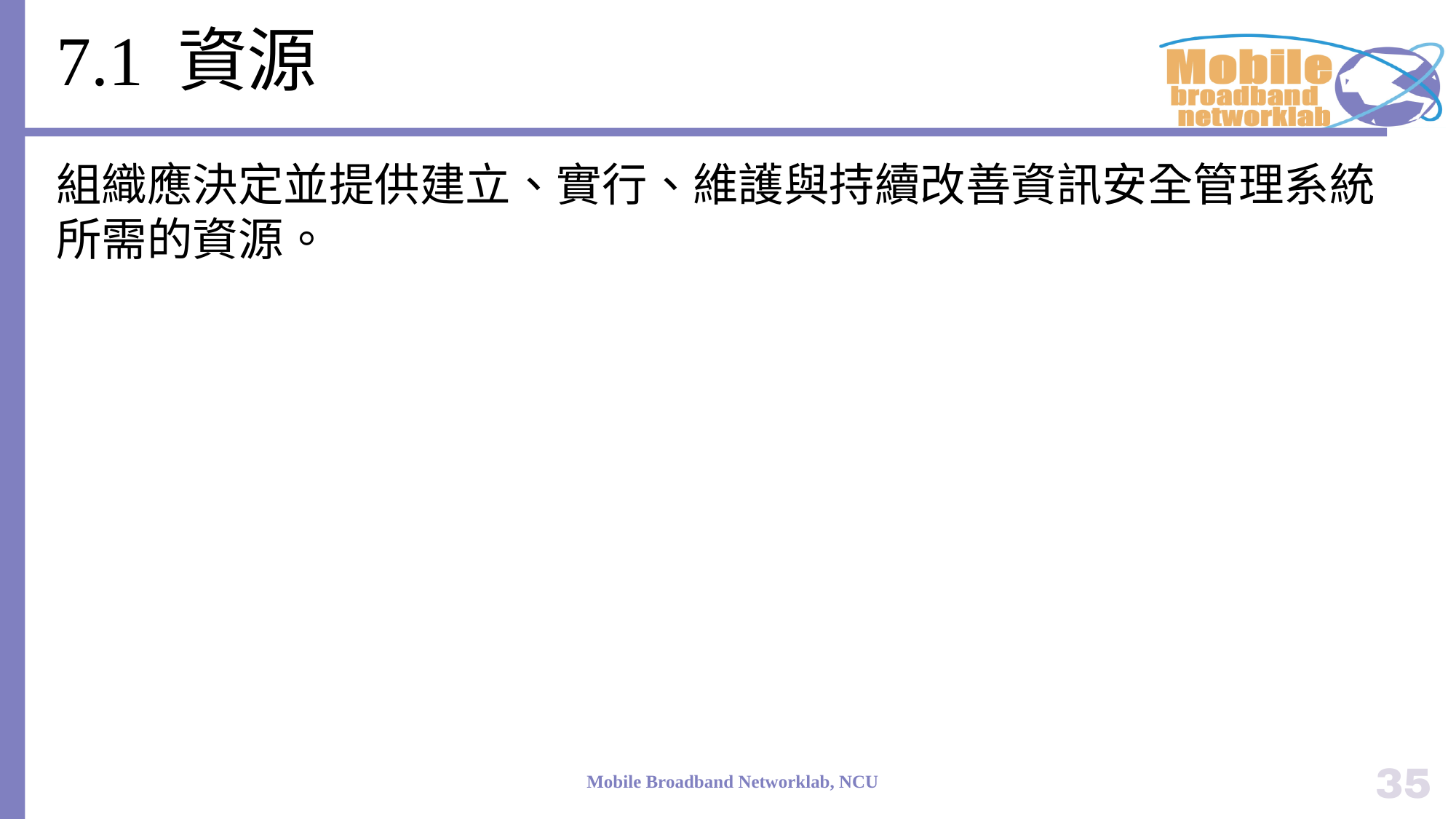

# 7.1 資源
組織應決定並提供建立、實行、維護與持續改善資訊安全管理系統所需的資源。
35